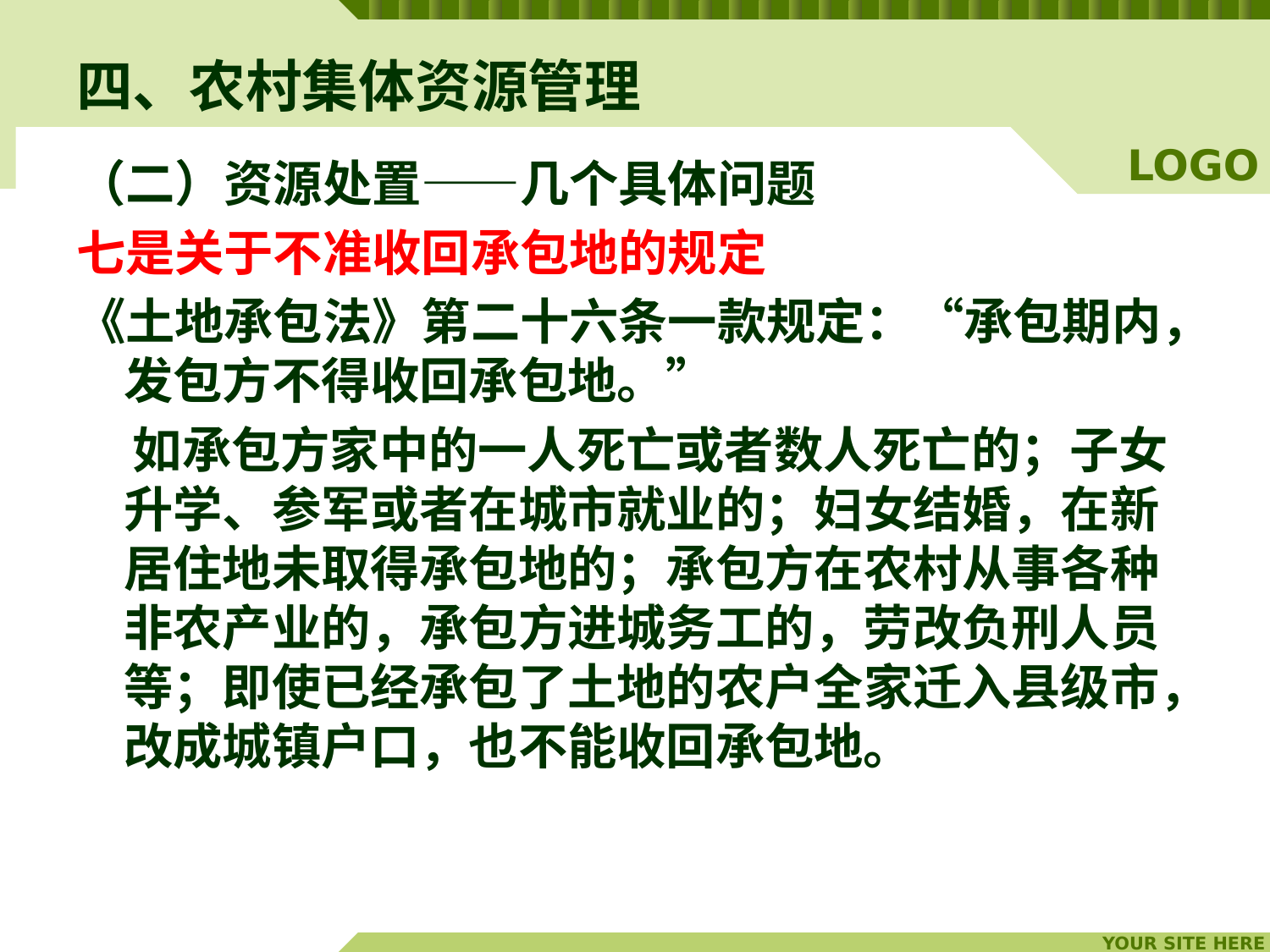

# 四、农村集体资源管理
（二）资源处置——几个具体问题
七是关于不准收回承包地的规定
《土地承包法》第二十六条一款规定：“承包期内，发包方不得收回承包地。”
    如承包方家中的一人死亡或者数人死亡的；子女升学、参军或者在城市就业的；妇女结婚，在新居住地未取得承包地的；承包方在农村从事各种非农产业的，承包方进城务工的，劳改负刑人员等；即使已经承包了土地的农户全家迁入县级市，改成城镇户口，也不能收回承包地。